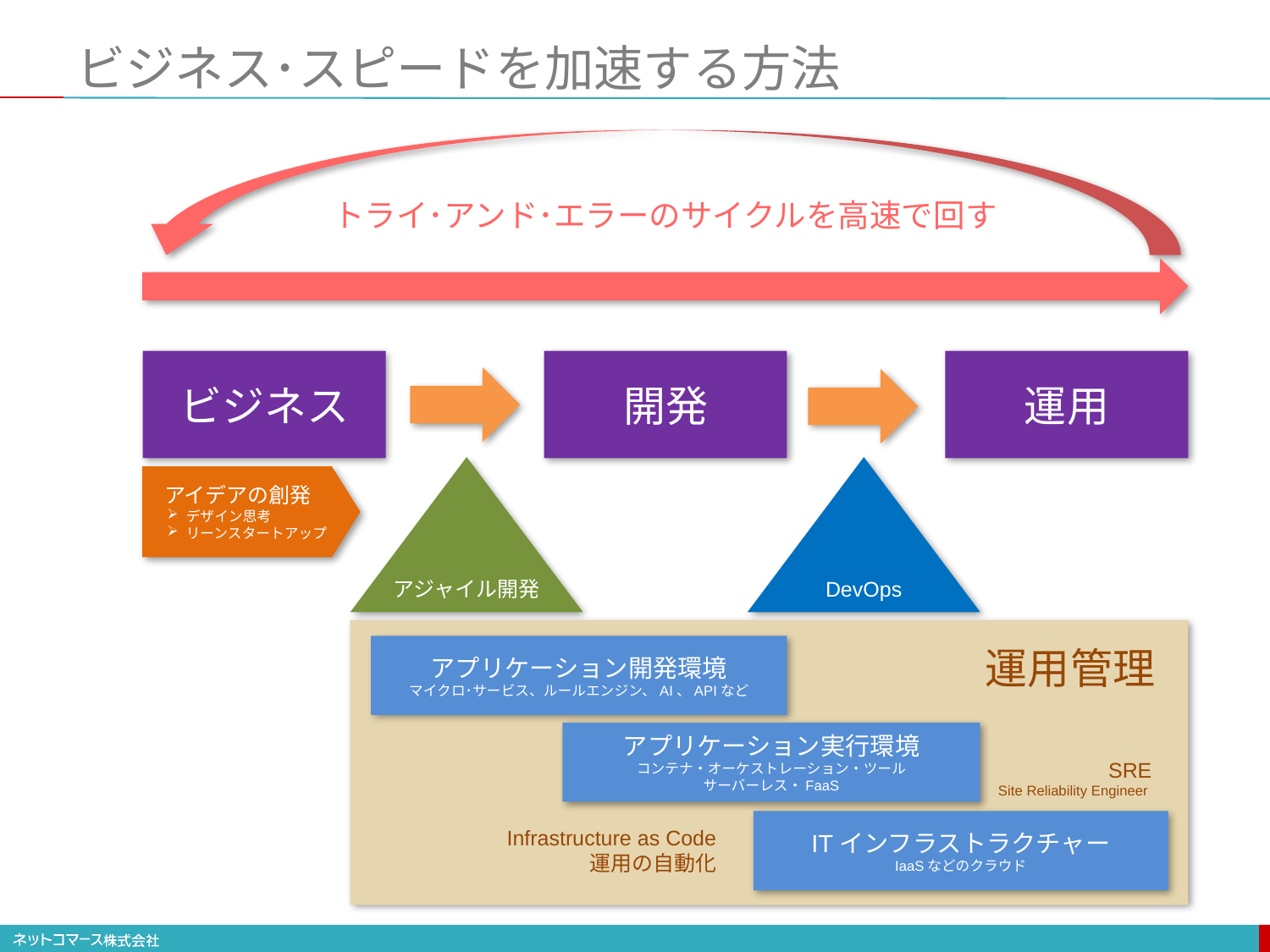

# ビジネス･スピードを加速する方法

トライ･アンド･エラーのサイクルを高速で回す

運用
ビジネス
開発

アイデアの創発
デザイン思考
リーンスタートアップ
アジャイル開発
DevOps

アプリケーション開発環境
マイクロ･サービス、ルールエンジン、AI、APIなど
運用管理
アプリケーション実行環境
コンテナ・オーケストレーション・ツール
サーバーレス・FaaS
SRE
Site Reliability Engineer
ITインフラストラクチャー
IaaSなどのクラウド
Infrastructure as Code
運用の自動化